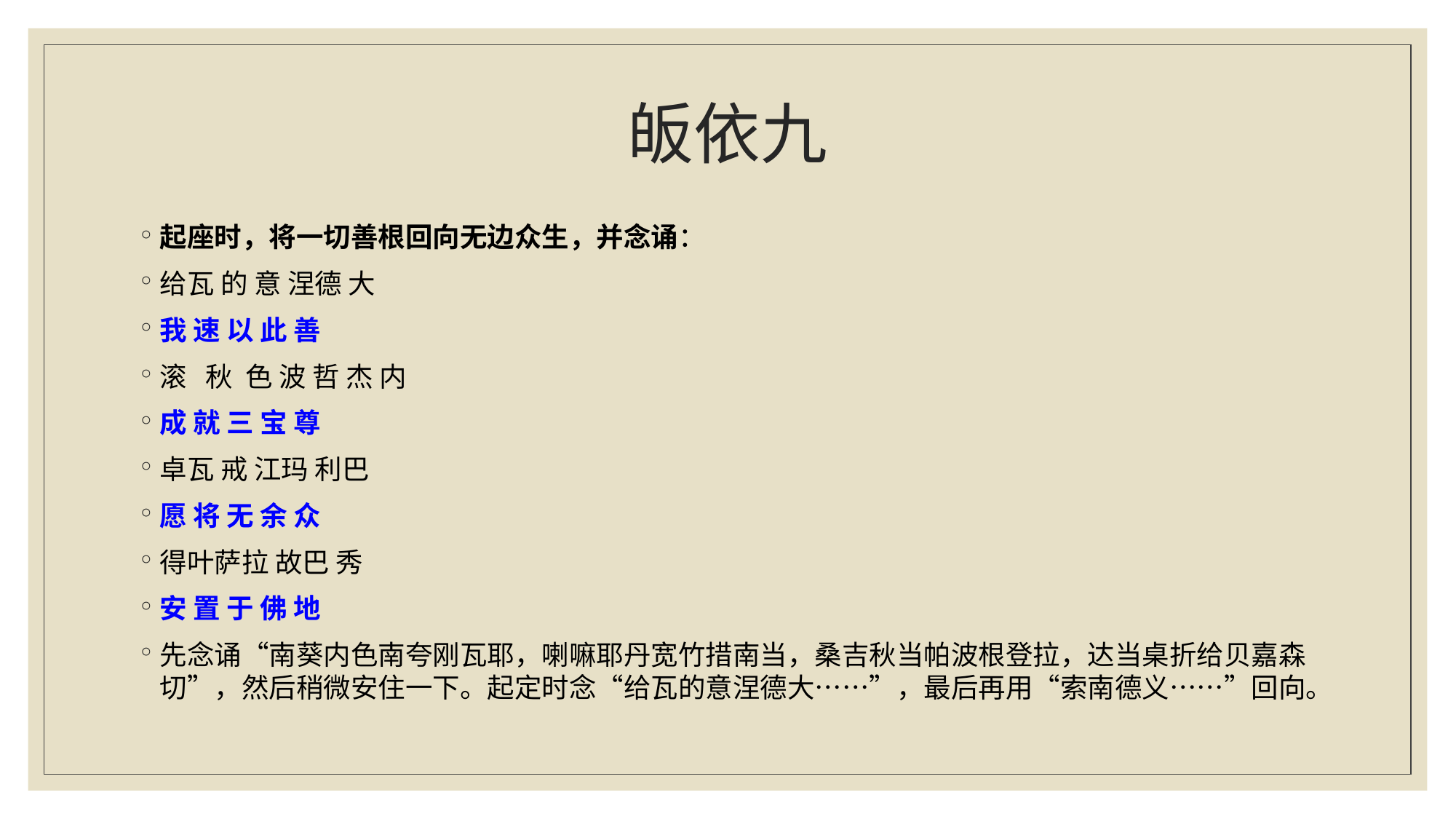

# 皈依九
起座时，将一切善根回向无边众生，并念诵：
给瓦 的 意 涅德 大
我 速 以 此 善
滚   秋  色 波 哲 杰 内
成 就 三 宝 尊
卓瓦 戒 江玛 利巴
愿 将 无 余 众
得叶萨拉 故巴 秀
安 置 于 佛 地
先念诵“南葵内色南夸刚瓦耶，喇嘛耶丹宽竹措南当，桑吉秋当帕波根登拉，达当桌折给贝嘉森切”，然后稍微安住一下。起定时念“给瓦的意涅德大……”，最后再用“索南德义……”回向。